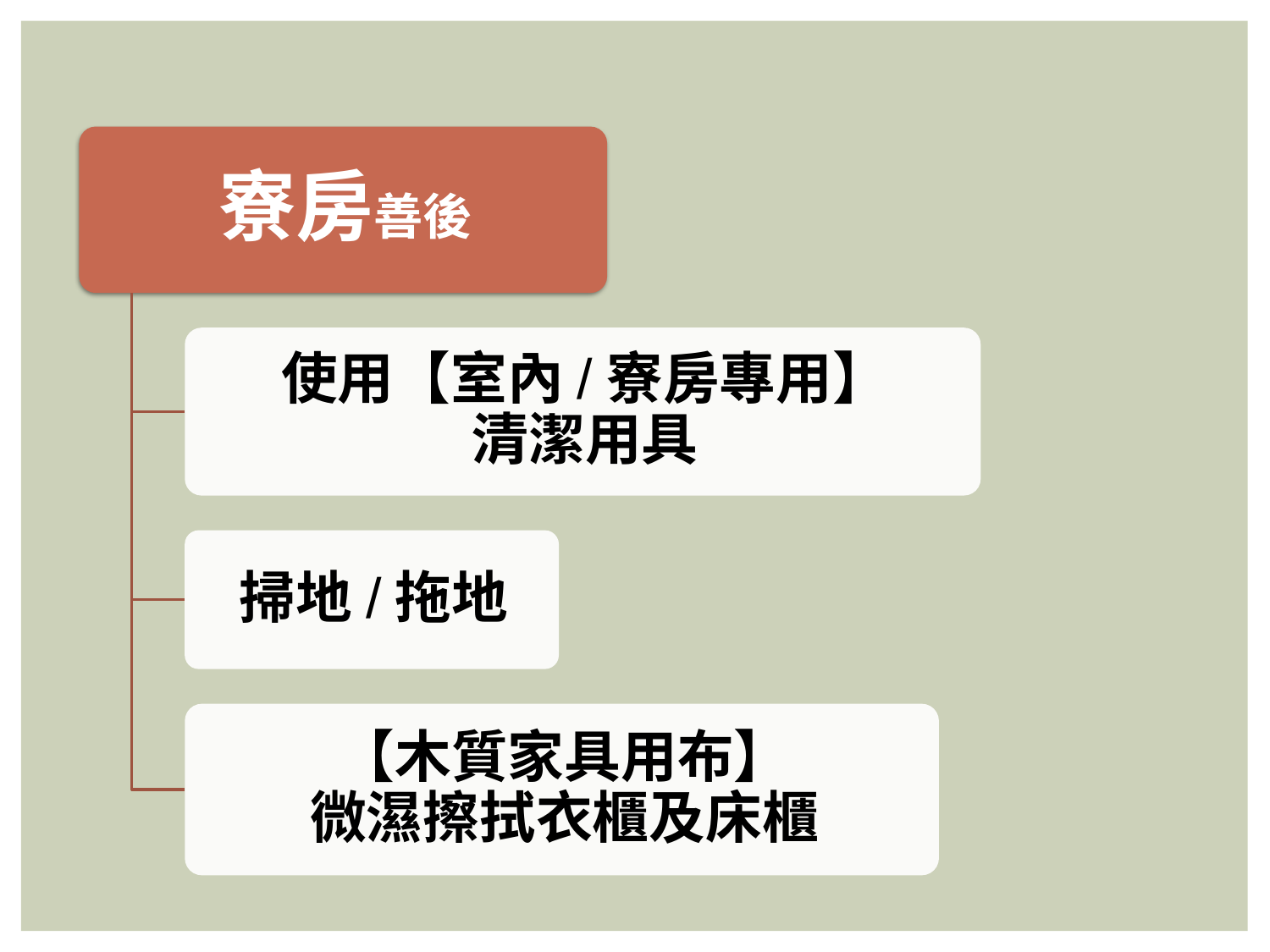

寮房善後
使用【室內/寮房專用】
清潔用具
掃地/拖地
【木質家具用布】
微濕擦拭衣櫃及床櫃